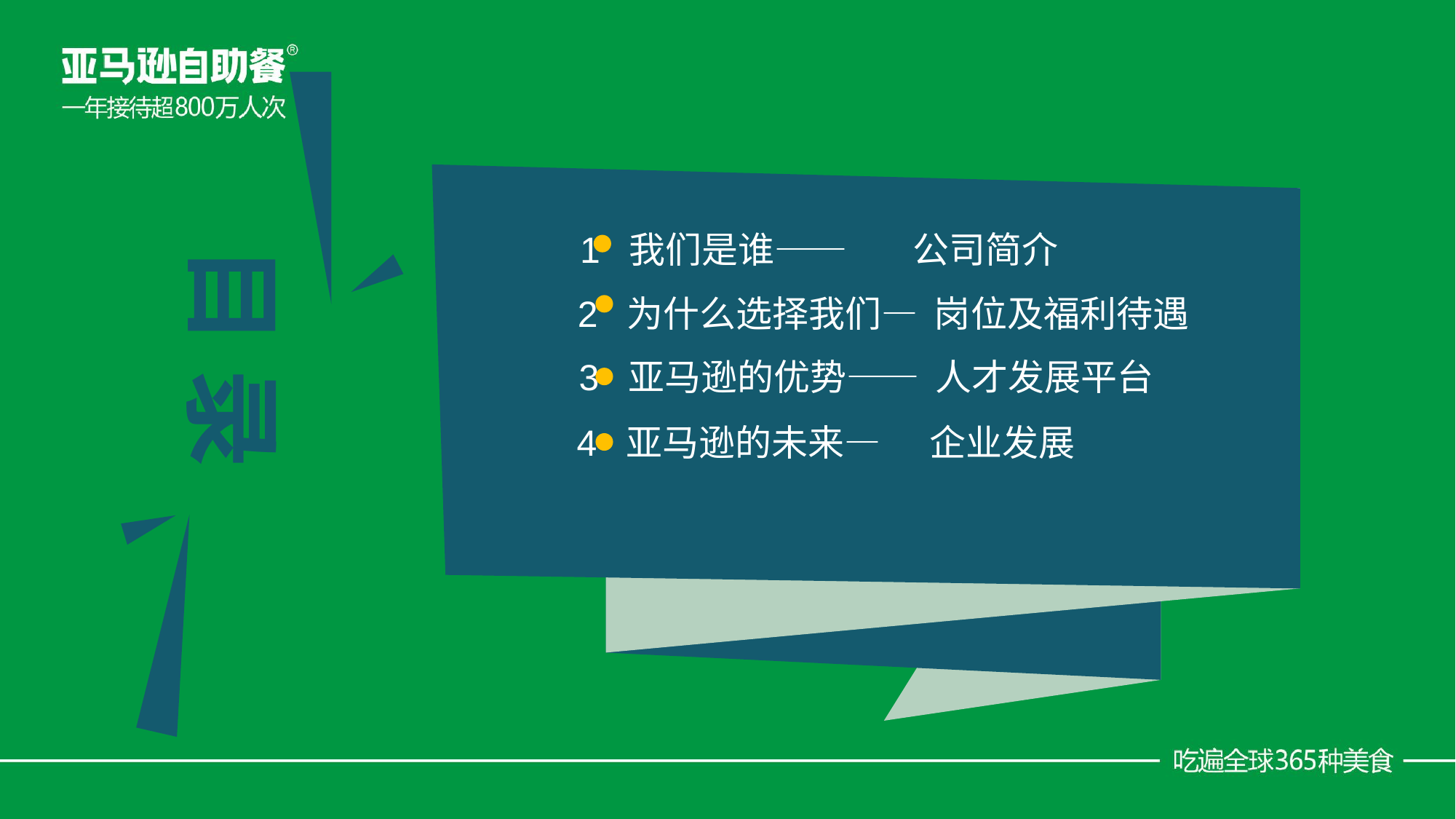

1  我们是谁——        公司简介
目 录

2  为什么选择我们—  岗位及福利待遇

3  亚马逊的优势——  人才发展平台

4  亚马逊的未来—      企业发展